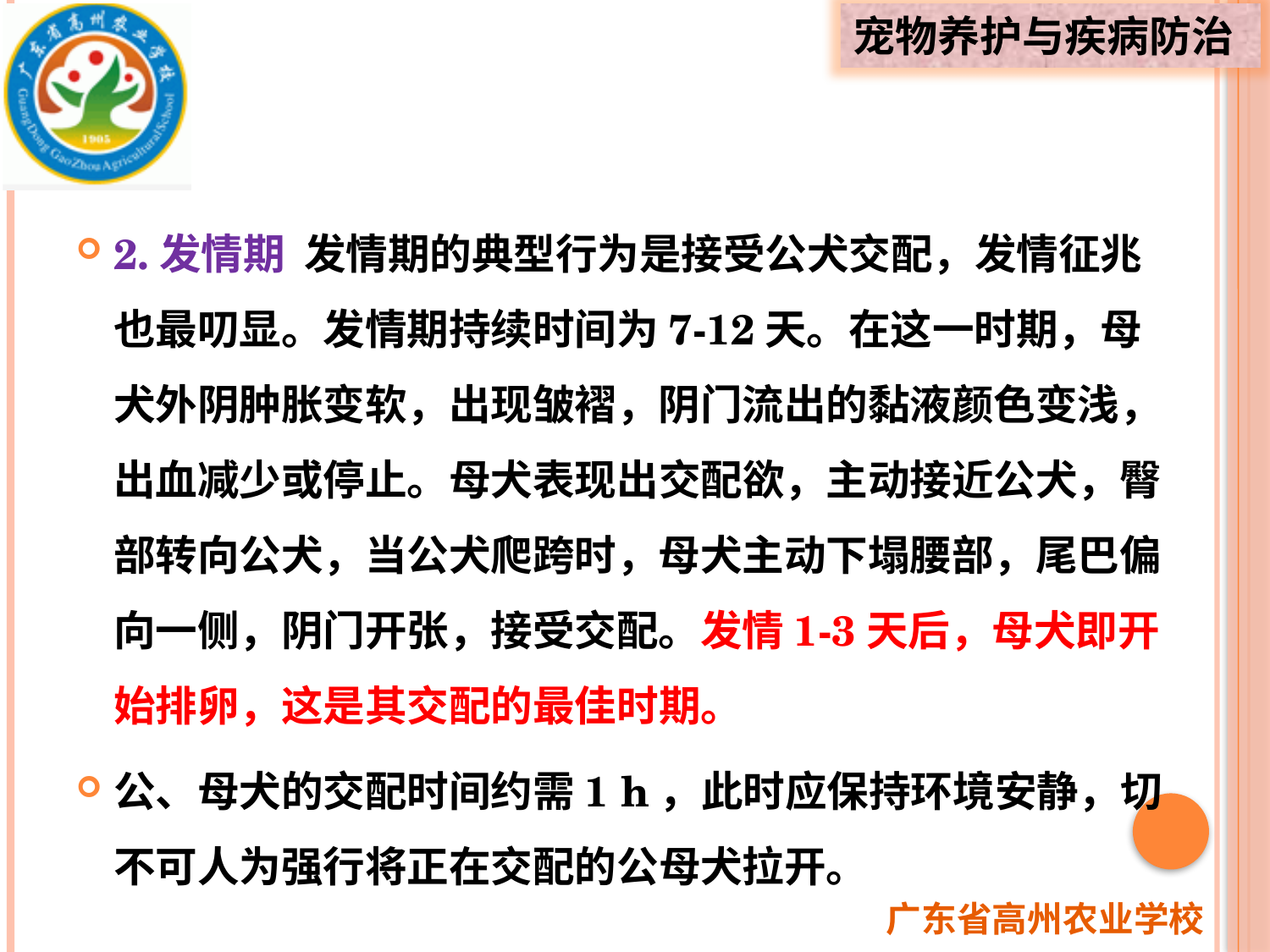

2.发情期  发情期的典型行为是接受公犬交配，发情征兆也最叨显。发情期持续时间为7-12天。在这一时期，母犬外阴肿胀变软，出现皱褶，阴门流出的黏液颜色变浅，出血减少或停止。母犬表现出交配欲，主动接近公犬，臀部转向公犬，当公犬爬跨时，母犬主动下塌腰部，尾巴偏向一侧，阴门开张，接受交配。发情1-3天后，母犬即开始排卵，这是其交配的最佳时期。
公、母犬的交配时间约需1 h，此时应保持环境安静，切不可人为强行将正在交配的公母犬拉开。